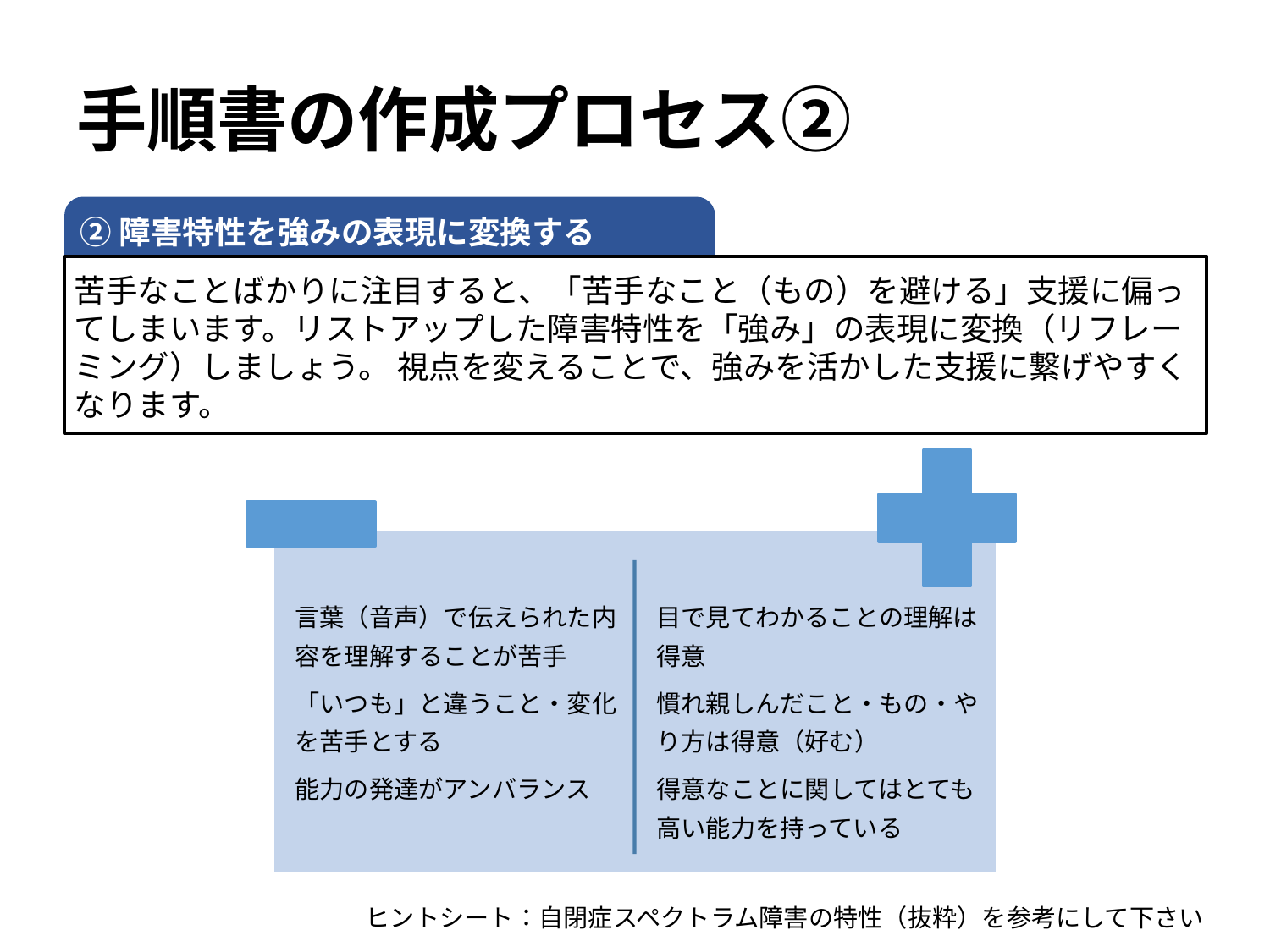

# 手順書の作成プロセス②
②障害特性を強みの表現に変換する

苦手なことばかりに注目すると、「苦手なこと（もの）を避ける」支援に偏ってしまいます。リストアップした障害特性を「強み」の表現に変換（リフレーミング）しましょう。 視点を変えることで、強みを活かした支援に繋げやすくなります。
言葉（音声）で伝えられた内容を理解することが苦手
「いつも」と違うこと・変化を苦手とする
能力の発達がアンバランス

目で見てわかることの理解は得意
慣れ親しんだこと・もの・やり方は得意（好む）
得意なことに関してはとても高い能力を持っている

ヒントシート：自閉症スペクトラム障害の特性（抜粋）を参考にして下さい